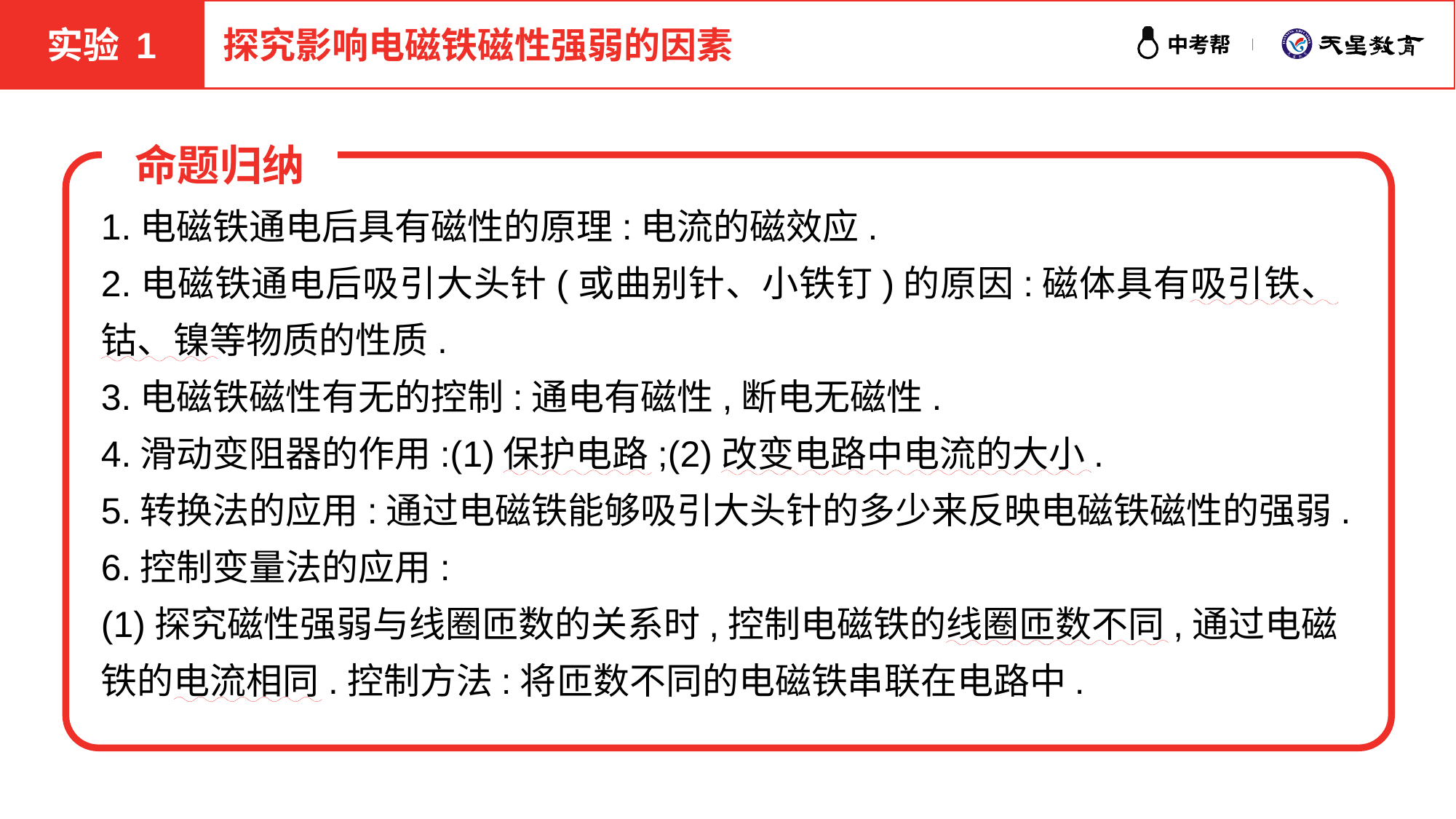

实验 1
探究影响电磁铁磁性强弱的因素
命题归纳

1.电磁铁通电后具有磁性的原理:电流的磁效应.
2.电磁铁通电后吸引大头针(或曲别针、小铁钉)的原因:磁体具有吸引铁、钴、镍等物质的性质.
3.电磁铁磁性有无的控制:通电有磁性,断电无磁性.
4.滑动变阻器的作用:(1)保护电路;(2)改变电路中电流的大小.
5.转换法的应用:通过电磁铁能够吸引大头针的多少来反映电磁铁磁性的强弱.
6.控制变量法的应用:
(1)探究磁性强弱与线圈匝数的关系时,控制电磁铁的线圈匝数不同,通过电磁铁的电流相同.控制方法:将匝数不同的电磁铁串联在电路中.